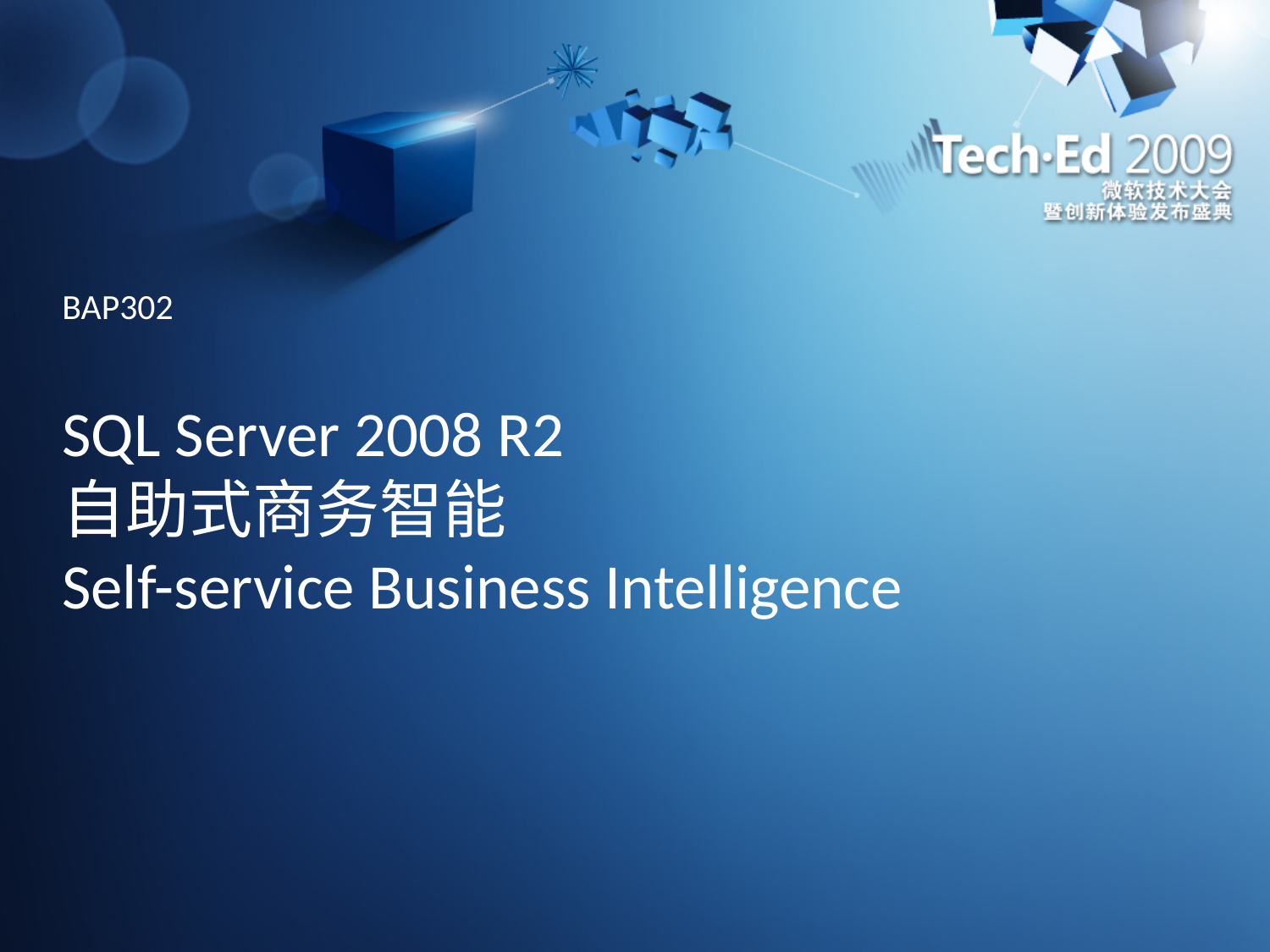

BAP302
# SQL Server 2008 R2 自助式商务智能 Self-service Business Intelligence